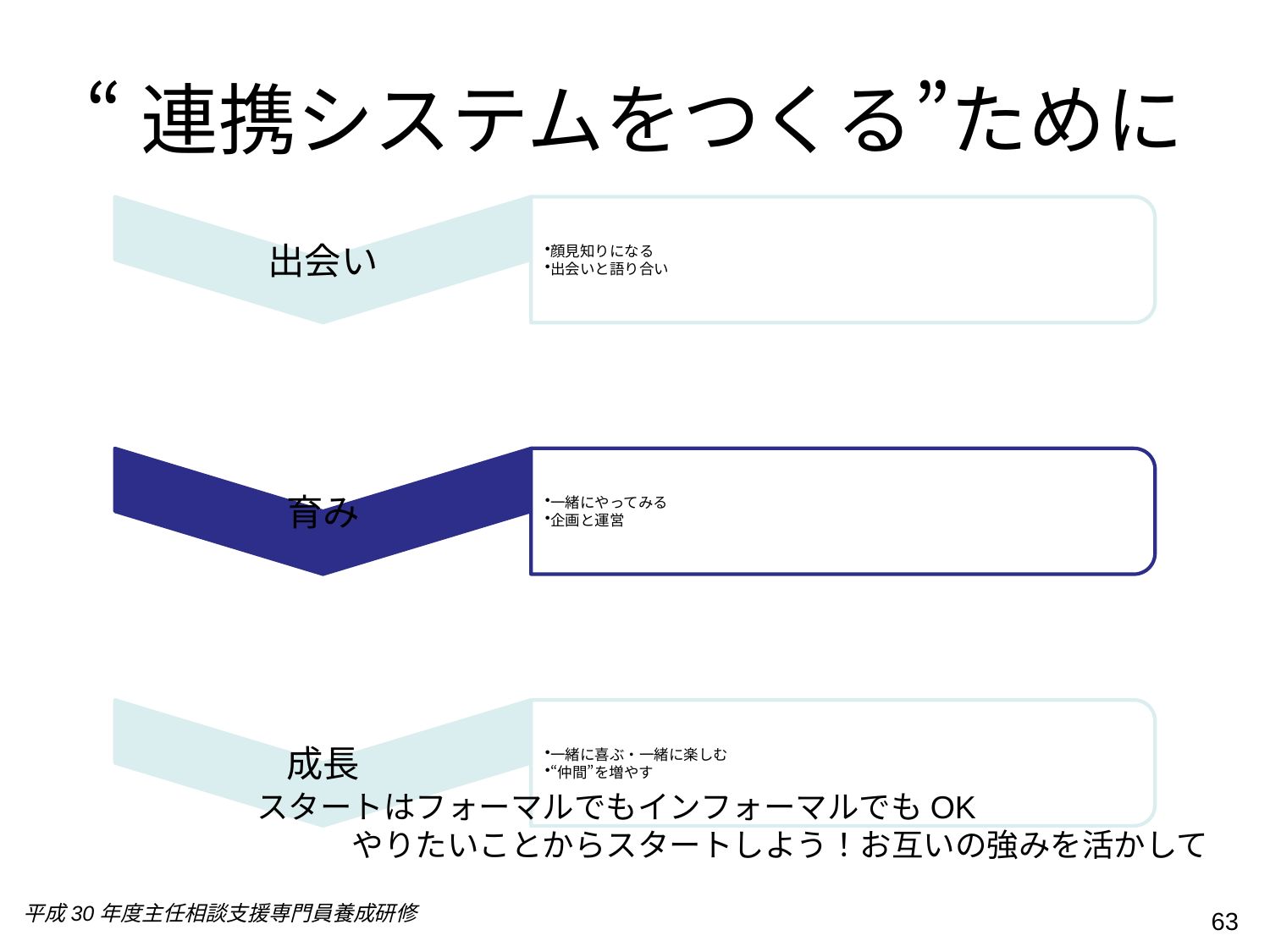

# “連携システムをつくる”ために
出会い
顔見知りになる
出会いと語り合い
育み
一緒にやってみる
企画と運営
成長
一緒に喜ぶ・一緒に楽しむ
“仲間”を増やす
スタートはフォーマルでもインフォーマルでもOK
　　　やりたいことからスタートしよう！お互いの強みを活かして
平成30年度主任相談支援専門員養成研修
63